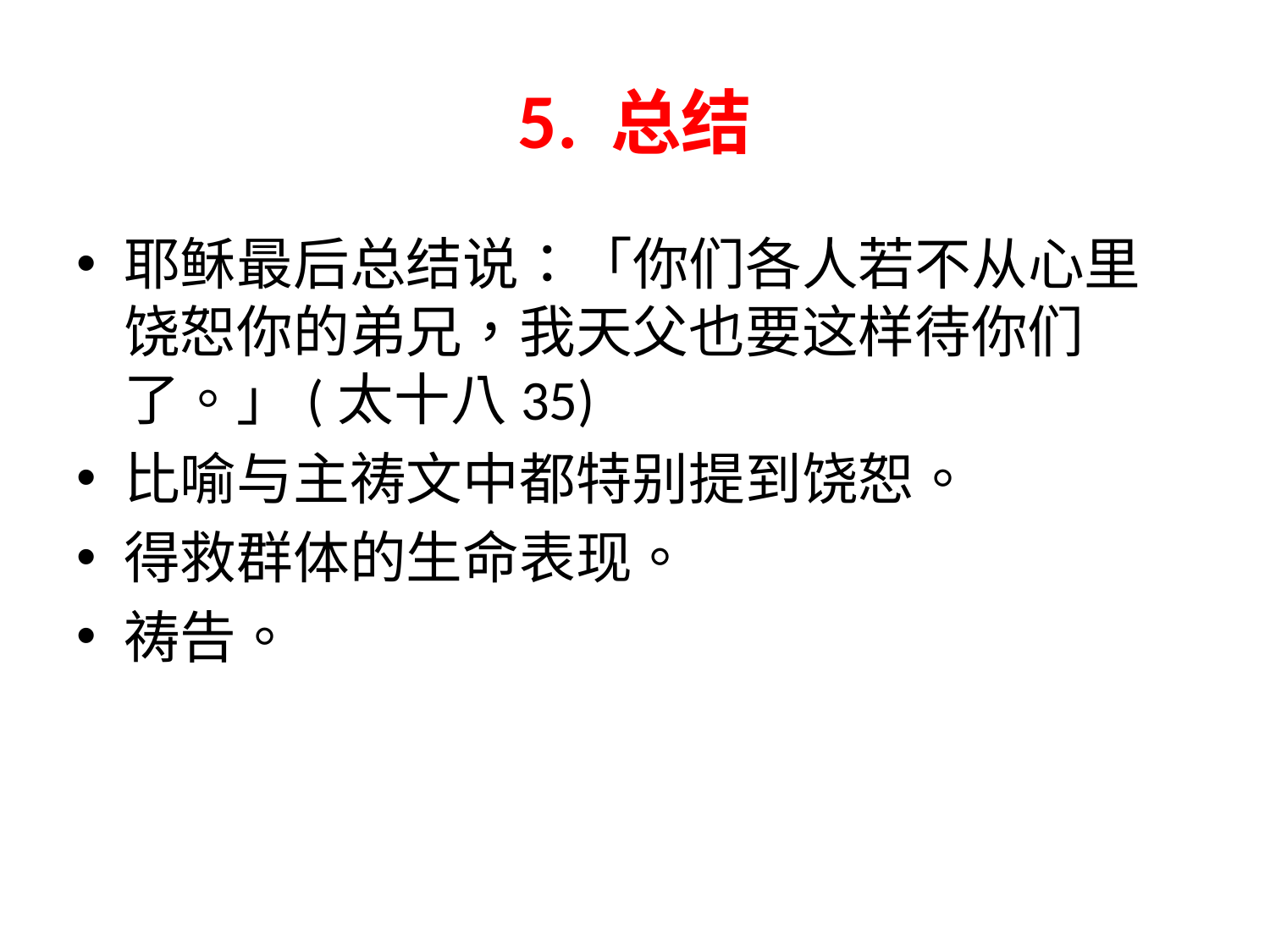

# 5. 总结
耶稣最后总结说：「你们各人若不从心里饶恕你的弟兄，我天父也要这样待你们了。」(太十八35)
比喻与主祷文中都特别提到饶恕。
得救群体的生命表现。
祷告。